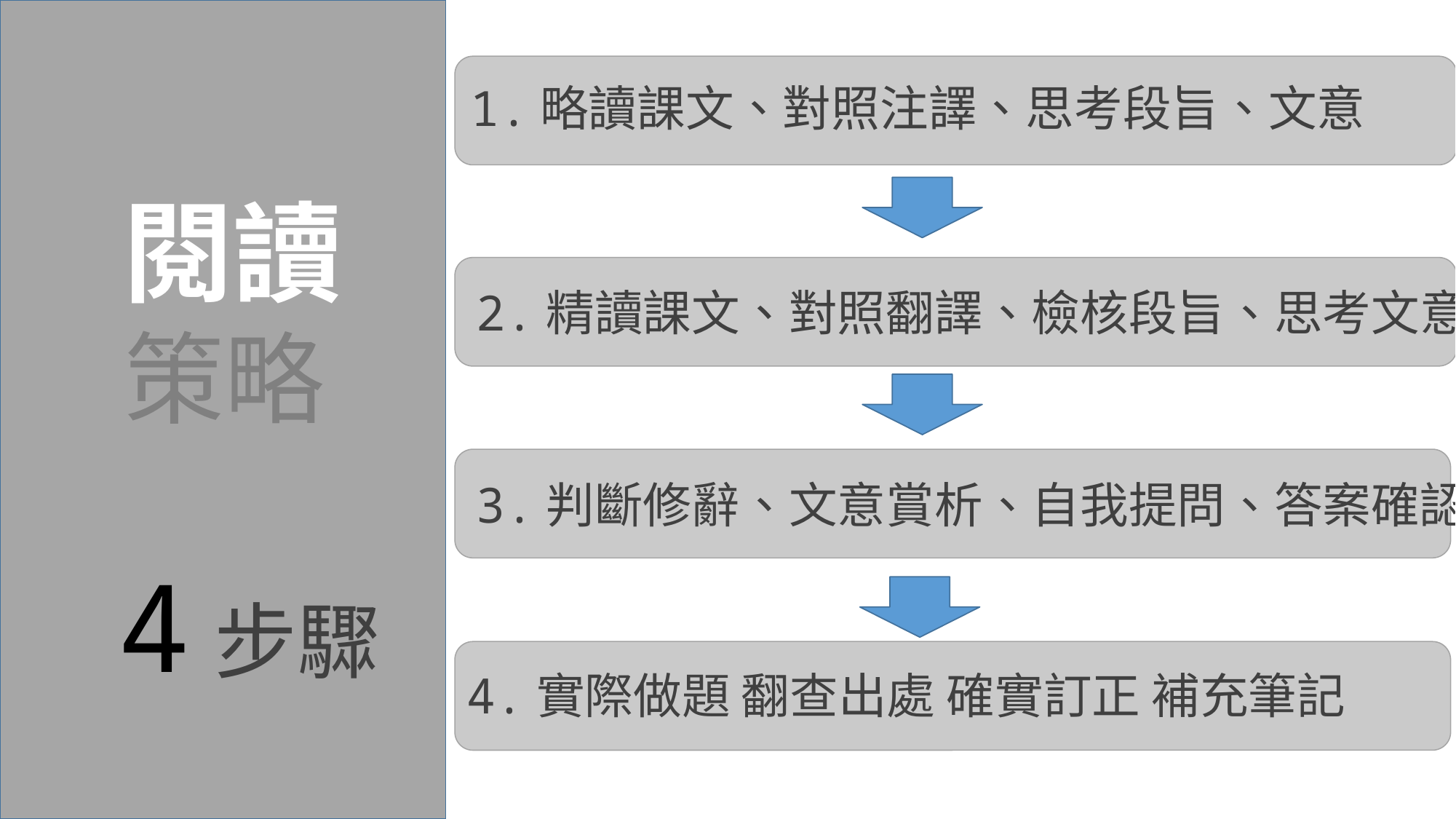

1.略讀課文、對照注譯、思考段旨、文意

閱讀策略

2.精讀課文、對照翻譯、檢核段旨、思考文意

3.判斷修辭、文意賞析、自我提問、答案確認
# 4步驟

4.實際做題 翻查出處 確實訂正 補充筆記